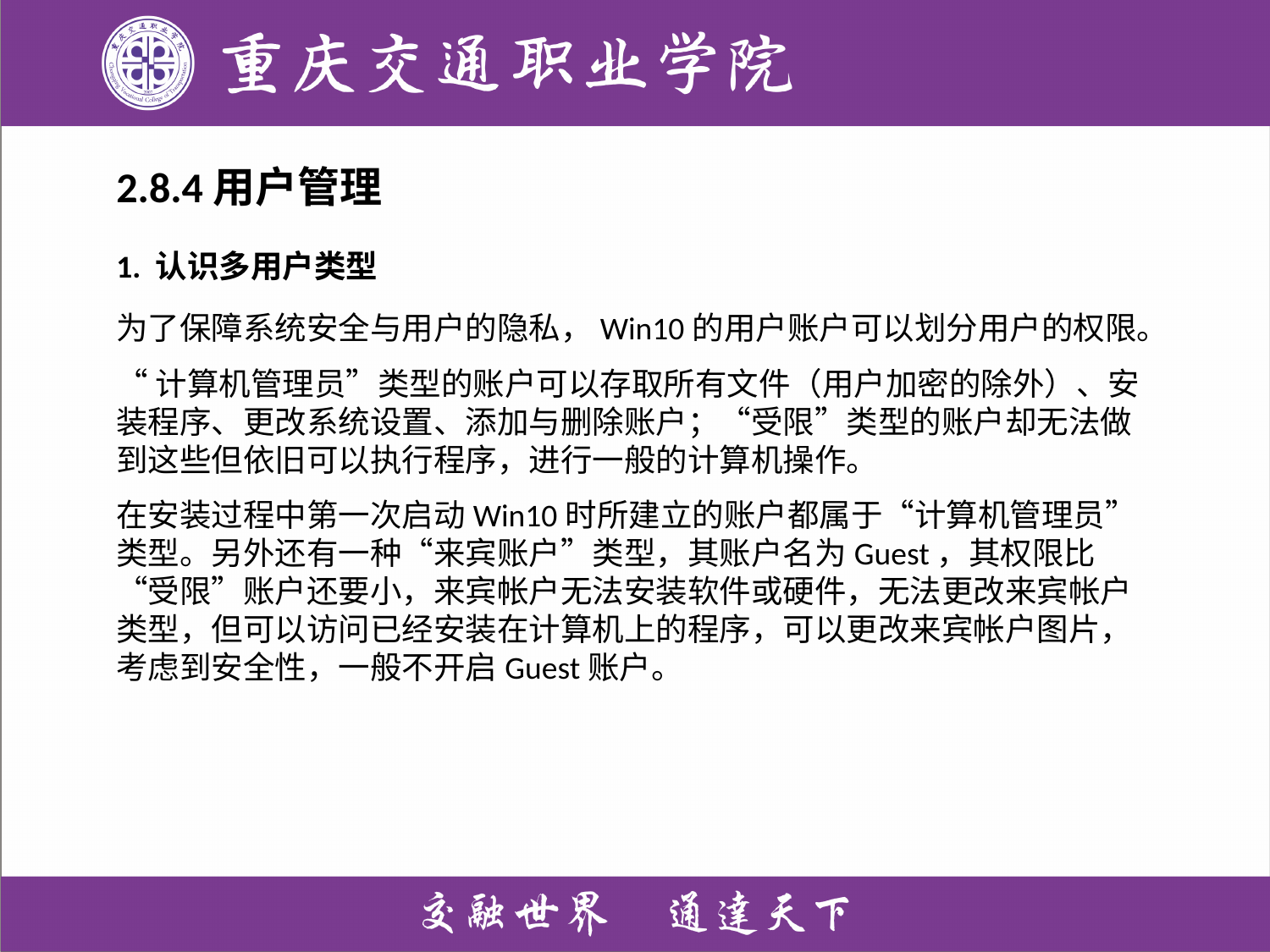

2.8.4用户管理
1. 认识多用户类型
为了保障系统安全与用户的隐私，Win10的用户账户可以划分用户的权限。
“计算机管理员”类型的账户可以存取所有文件（用户加密的除外）、安装程序、更改系统设置、添加与删除账户；“受限”类型的账户却无法做到这些但依旧可以执行程序，进行一般的计算机操作。
在安装过程中第一次启动Win10时所建立的账户都属于“计算机管理员”类型。另外还有一种“来宾账户”类型，其账户名为Guest，其权限比“受限”账户还要小，来宾帐户无法安装软件或硬件，无法更改来宾帐户类型，但可以访问已经安装在计算机上的程序，可以更改来宾帐户图片，考虑到安全性，一般不开启Guest账户。